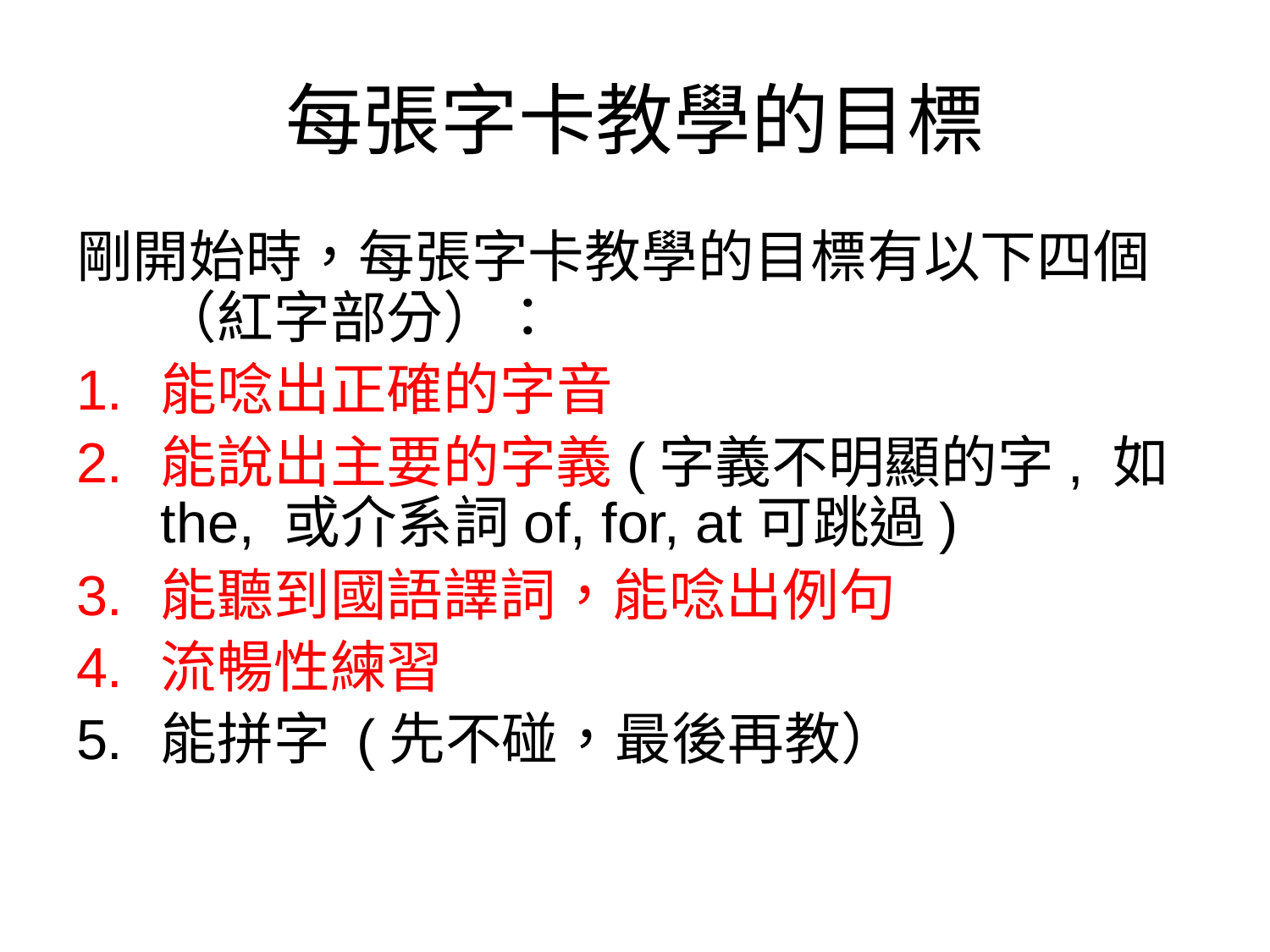

# 每張字卡教學的目標
剛開始時，每張字卡教學的目標有以下四個（紅字部分）：
能唸出正確的字音
能說出主要的字義(字義不明顯的字, 如the, 或介系詞of, for, at可跳過)
能聽到國語譯詞，能唸出例句
流暢性練習
能拼字 (先不碰，最後再教）